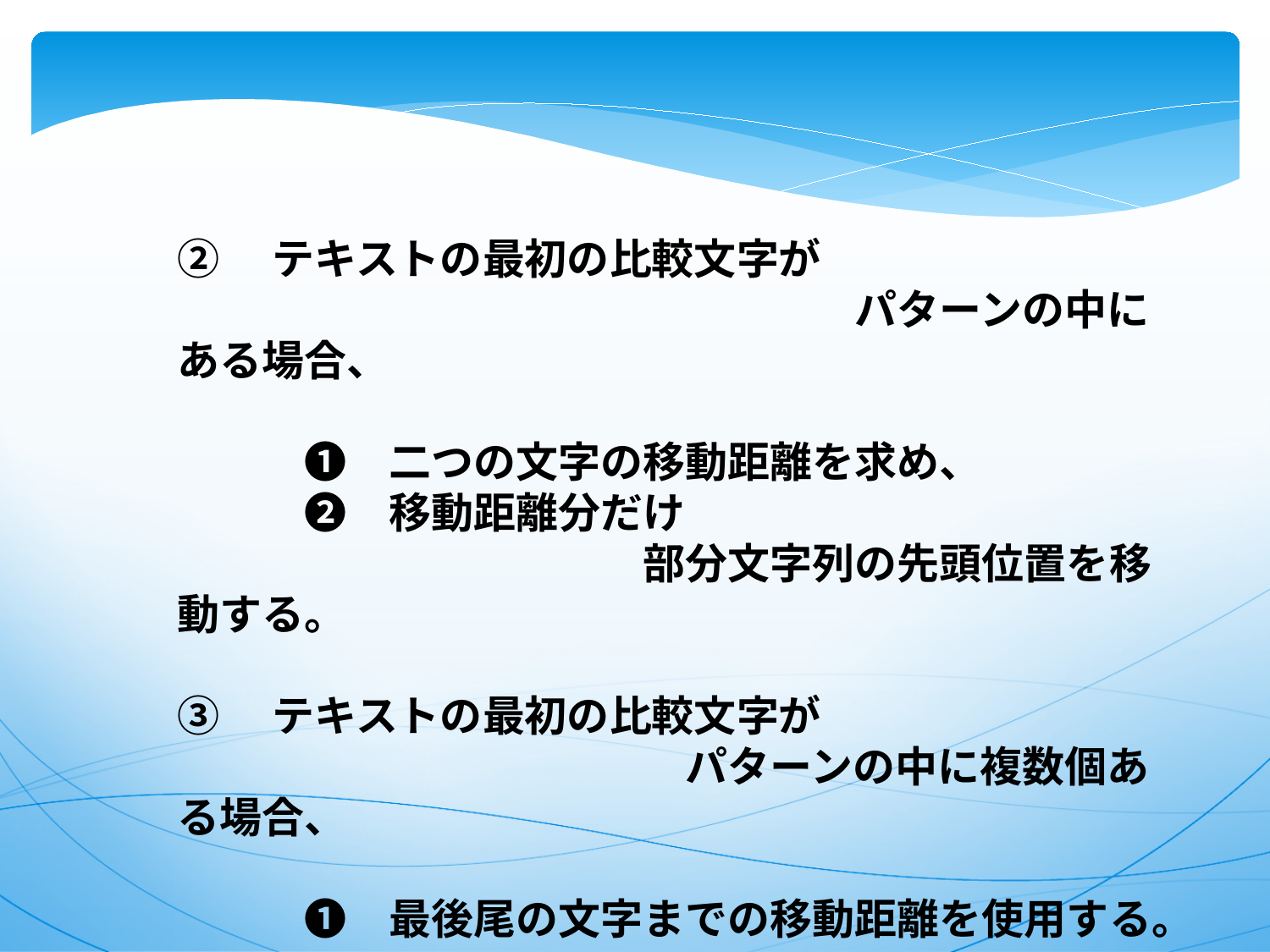

②　テキストの最初の比較文字が
　　　　　　　　　　　　　　　　パターンの中にある場合、

　　　❶　二つの文字の移動距離を求め、
　　　❷　移動距離分だけ
　　　　　　　　　　　部分文字列の先頭位置を移動する。

③　テキストの最初の比較文字が
　　　　　　　　　　　　パターンの中に複数個ある場合、

　　　❶　最後尾の文字までの移動距離を使用する。